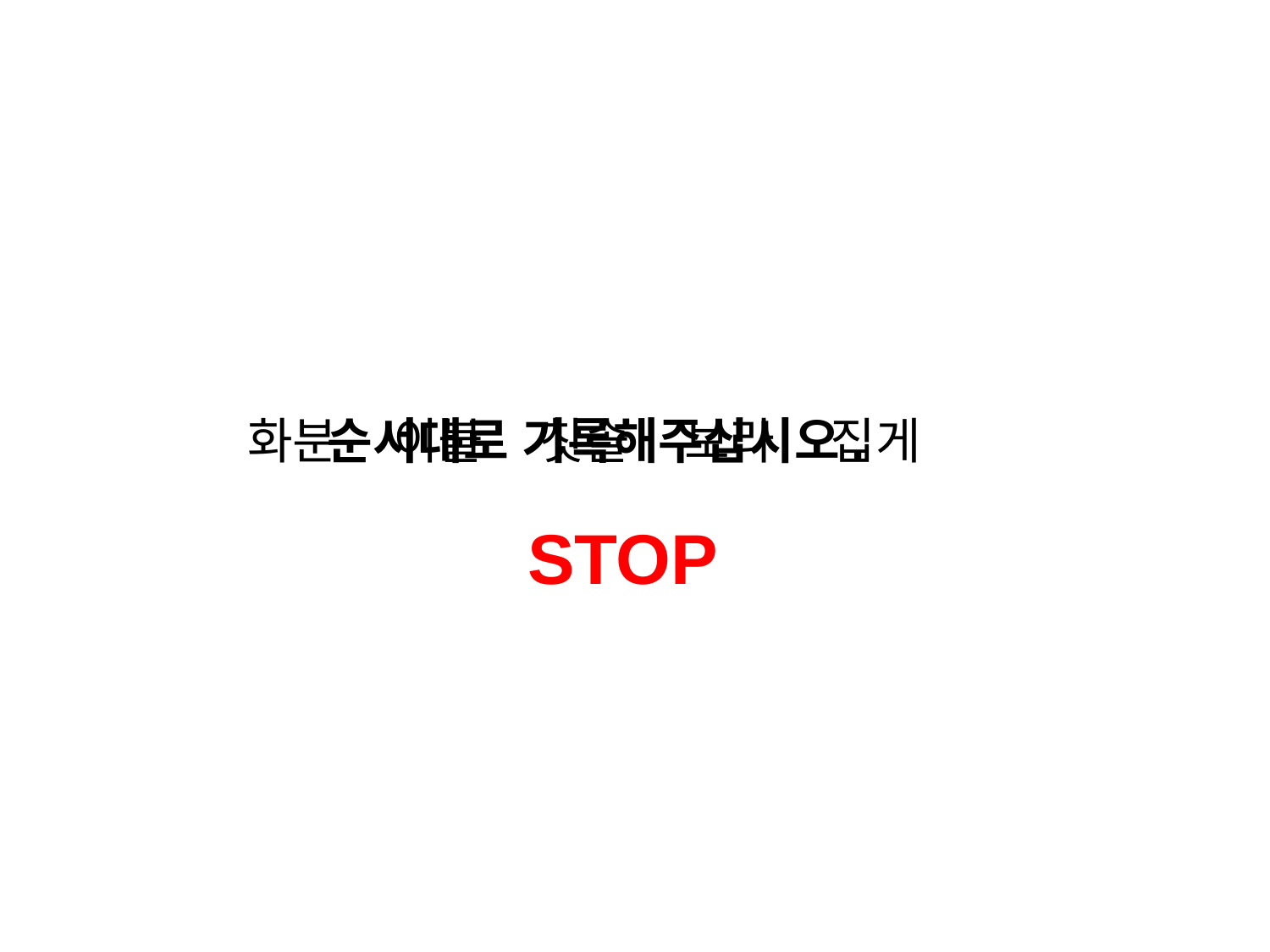

화분    이불    칫솔    보라    집게
순서대로 기록해주십시오.
STOP